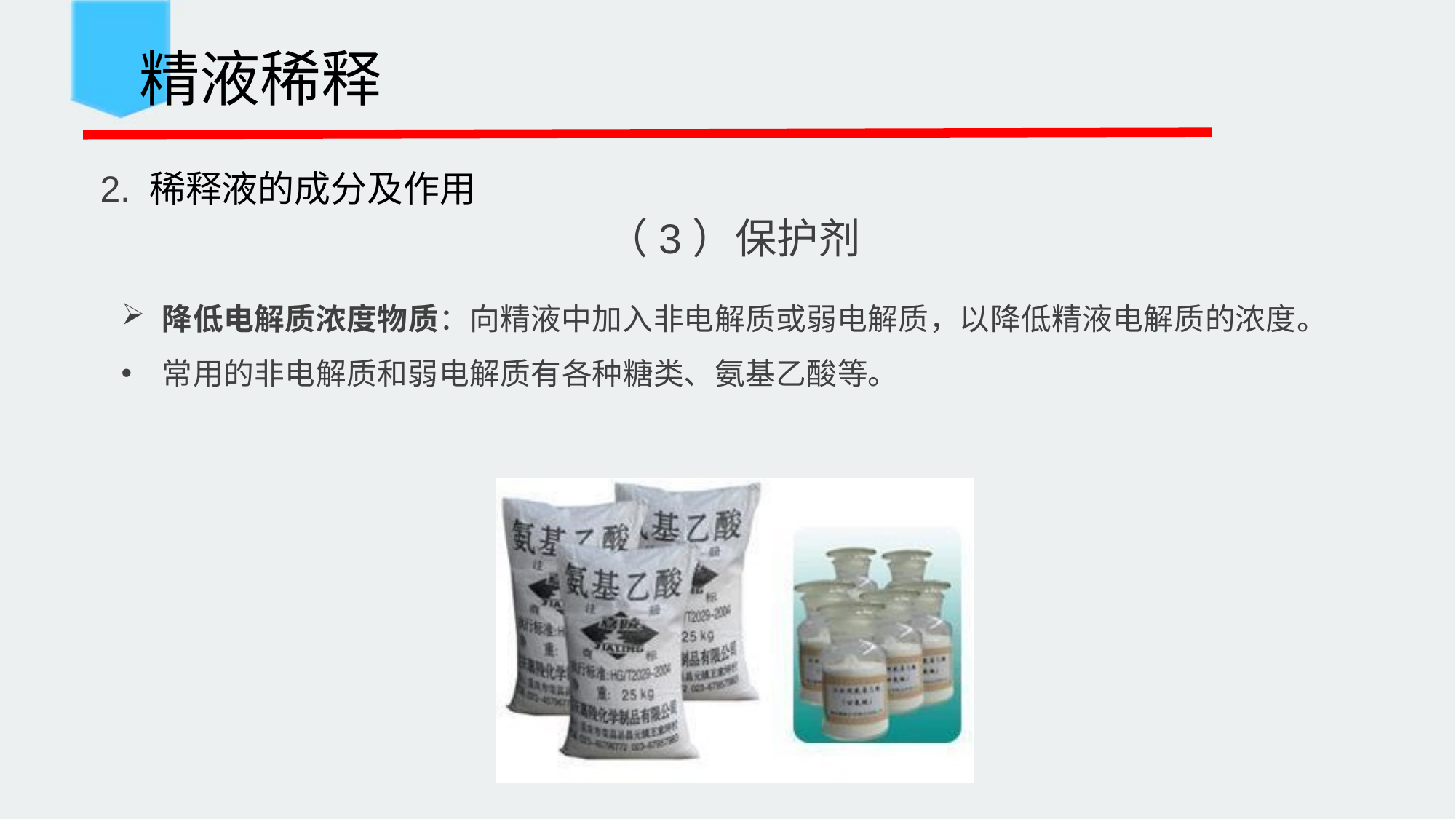

精液稀释

（3）保护剂

  2. 稀释液的成分及作用
降低电解质浓度物质：向精液中加入非电解质或弱电解质，以降低精液电解质的浓度。
常用的非电解质和弱电解质有各种糖类、氨基乙酸等。